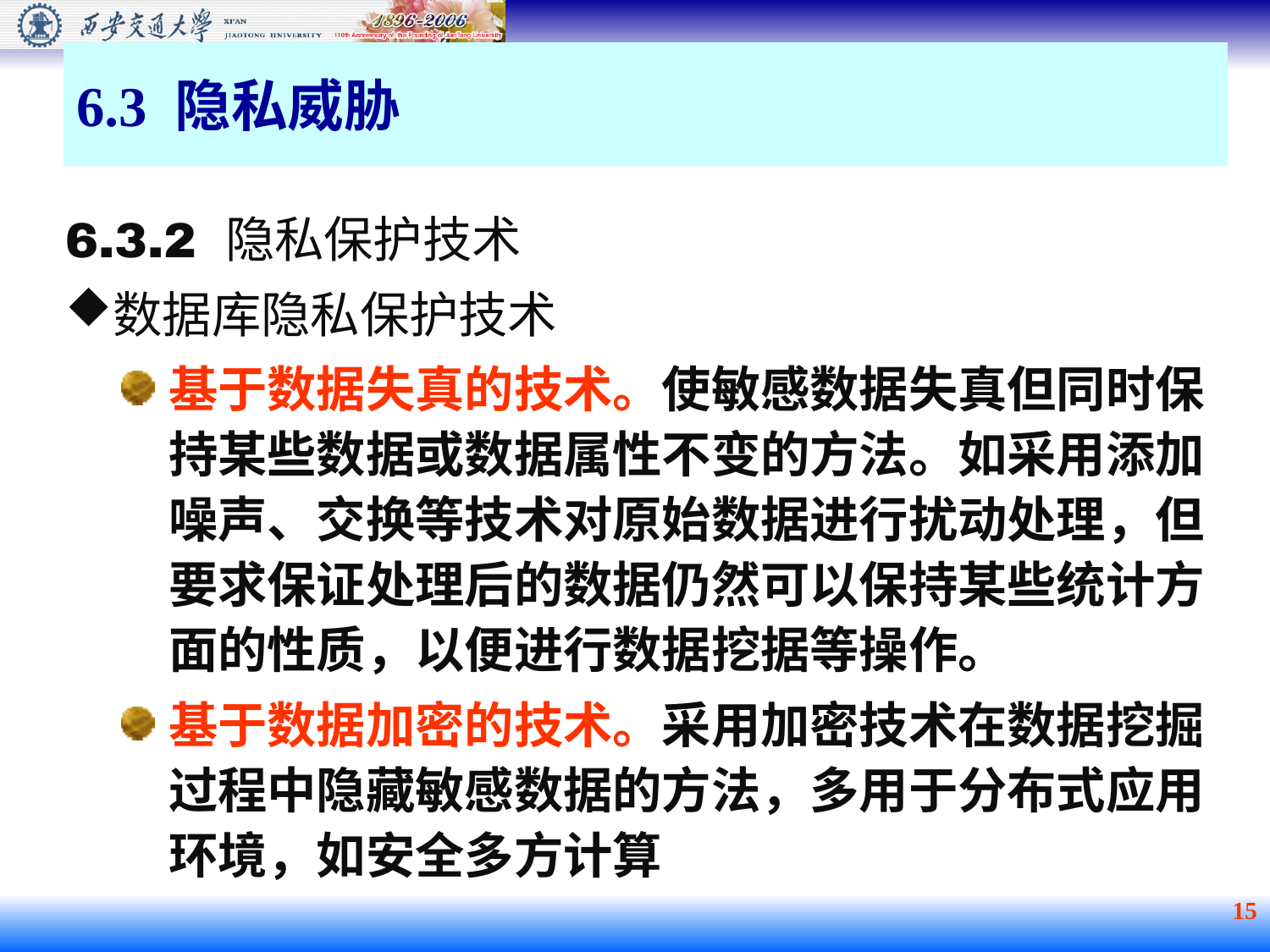

6.3 隐私威胁
6.3.2 隐私保护技术
数据库隐私保护技术
基于数据失真的技术。使敏感数据失真但同时保持某些数据或数据属性不变的方法。如采用添加噪声、交换等技术对原始数据进行扰动处理，但要求保证处理后的数据仍然可以保持某些统计方面的性质，以便进行数据挖据等操作。
基于数据加密的技术。采用加密技术在数据挖掘过程中隐藏敏感数据的方法，多用于分布式应用环境，如安全多方计算

 15